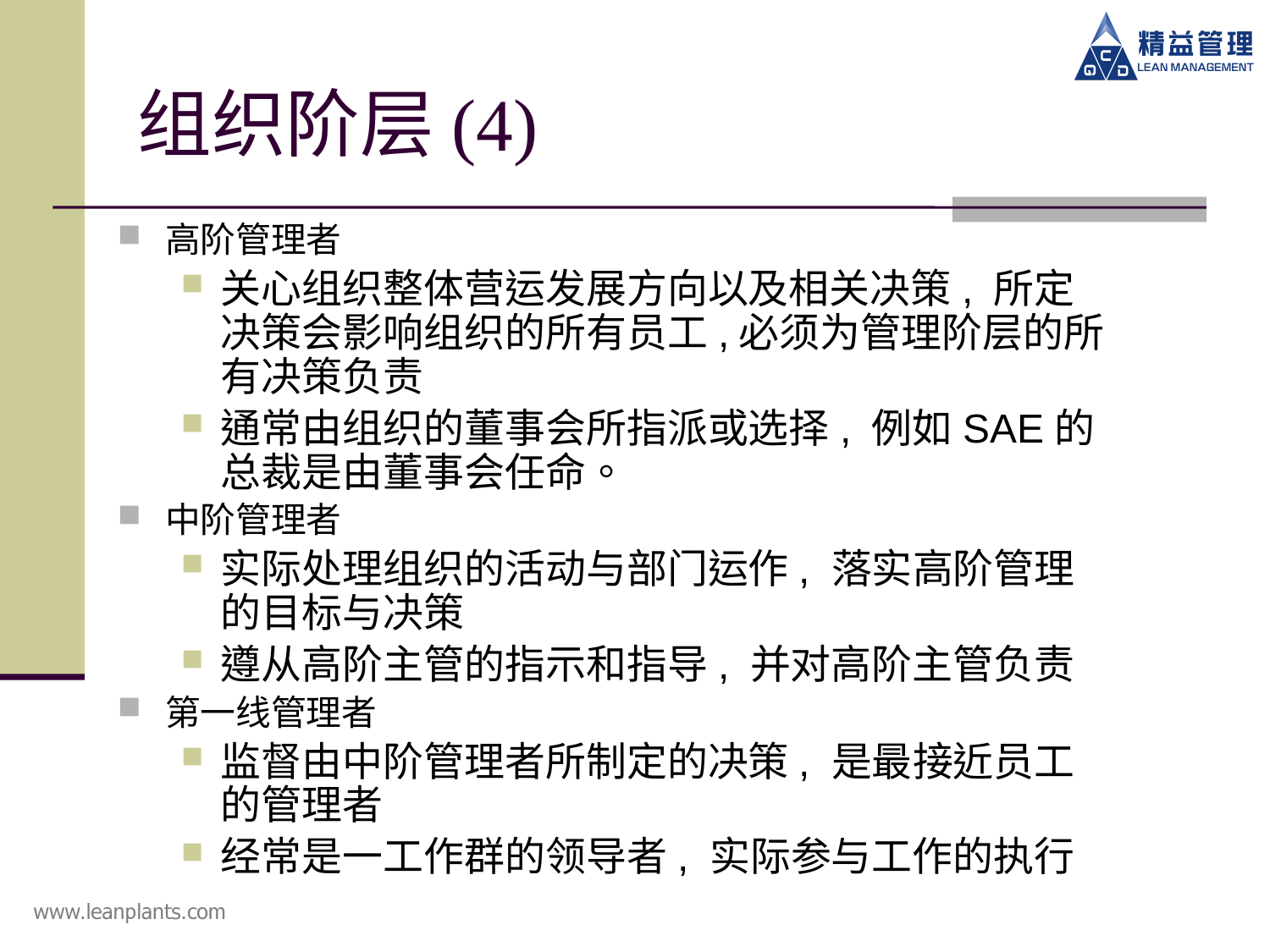

# 组织阶层(4)
高阶管理者
关心组织整体营运发展方向以及相关决策, 所定决策会影响组织的所有员工,必须为管理阶层的所有决策负责
通常由组织的董事会所指派或选择, 例如SAE的总裁是由董事会任命。
中阶管理者
实际处理组织的活动与部门运作, 落实高阶管理的目标与决策
遵从高阶主管的指示和指导, 并对高阶主管负责
第一线管理者
监督由中阶管理者所制定的决策, 是最接近员工的管理者
经常是一工作群的领导者, 实际参与工作的执行

9